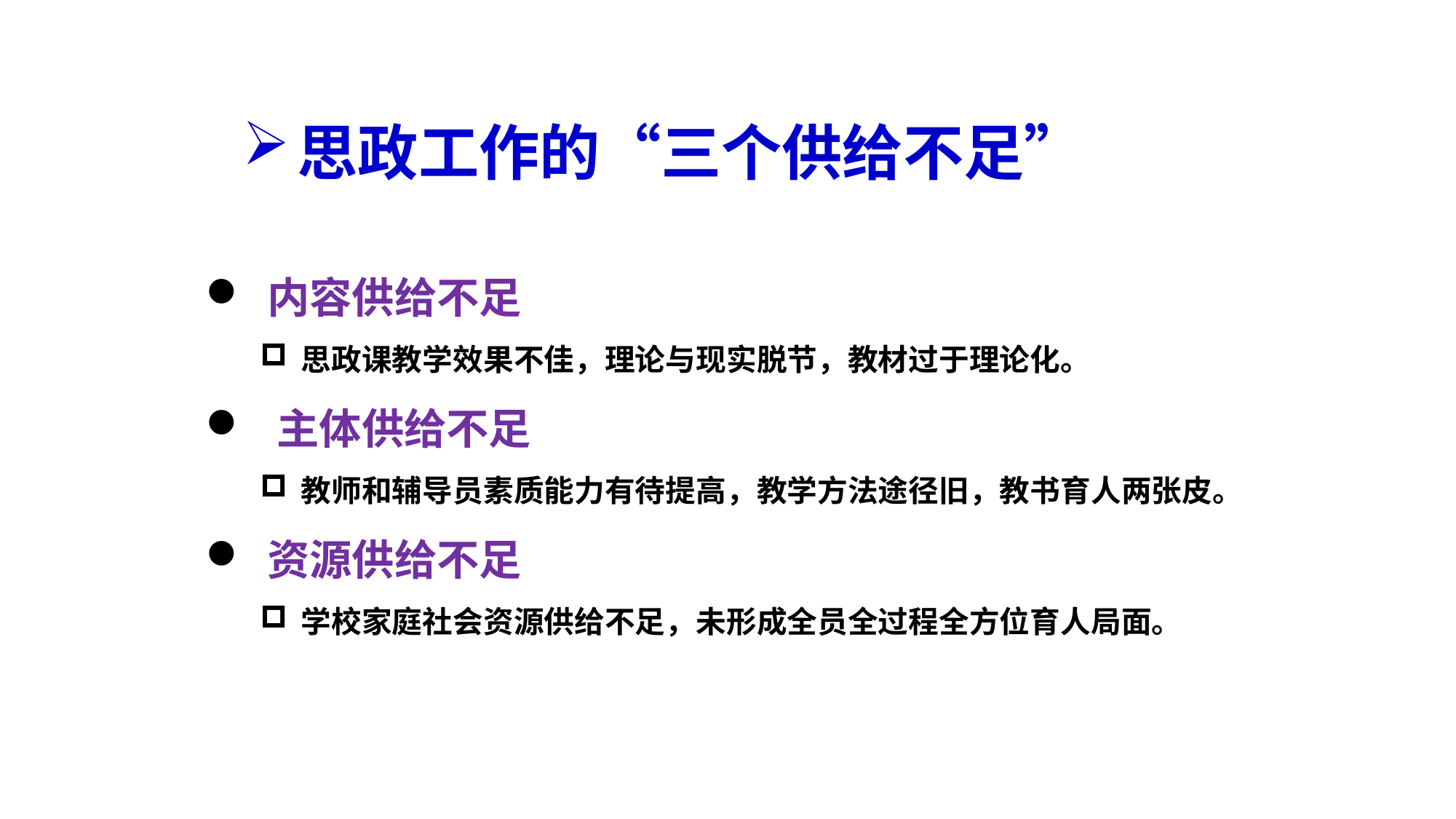

思政工作的“三个供给不足”
 内容供给不足
思政课教学效果不佳，理论与现实脱节，教材过于理论化。
  主体供给不足
教师和辅导员素质能力有待提高，教学方法途径旧，教书育人两张皮。
 资源供给不足
学校家庭社会资源供给不足，未形成全员全过程全方位育人局面。